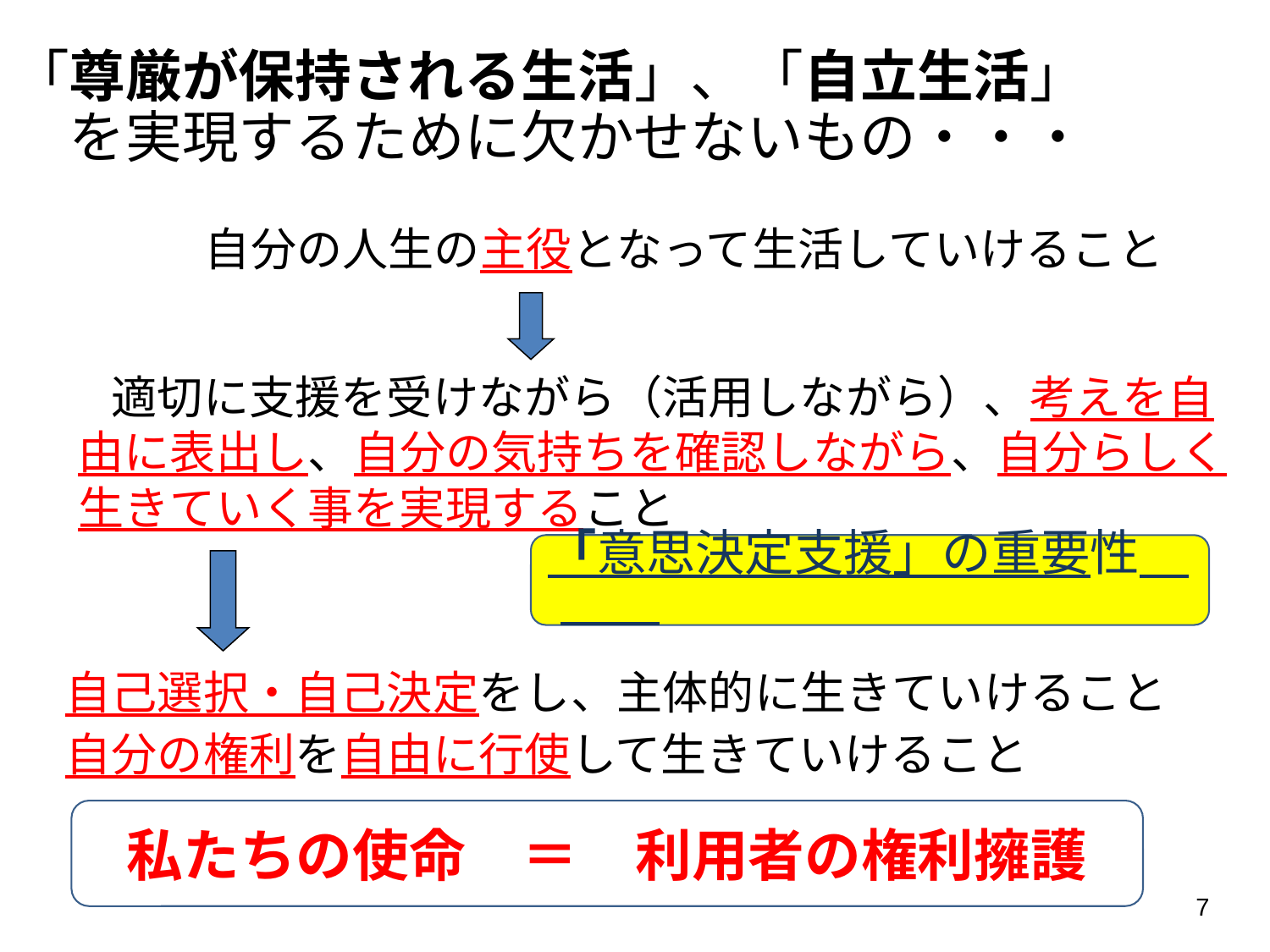

「尊厳が保持される生活」、「自立生活」
　を実現するために欠かせないもの・・・
　自分の人生の主役となって生活していけること

　適切に支援を受けながら（活用しながら）、考えを自由に表出し、自分の気持ちを確認しながら、自分らしく生きていく事を実現すること

自己選択・自己決定をし、主体的に生きていけること
自分の権利を自由に行使して生きていけること

「意思決定支援」の重要性

私たちの使命　＝　利用者の権利擁護
7